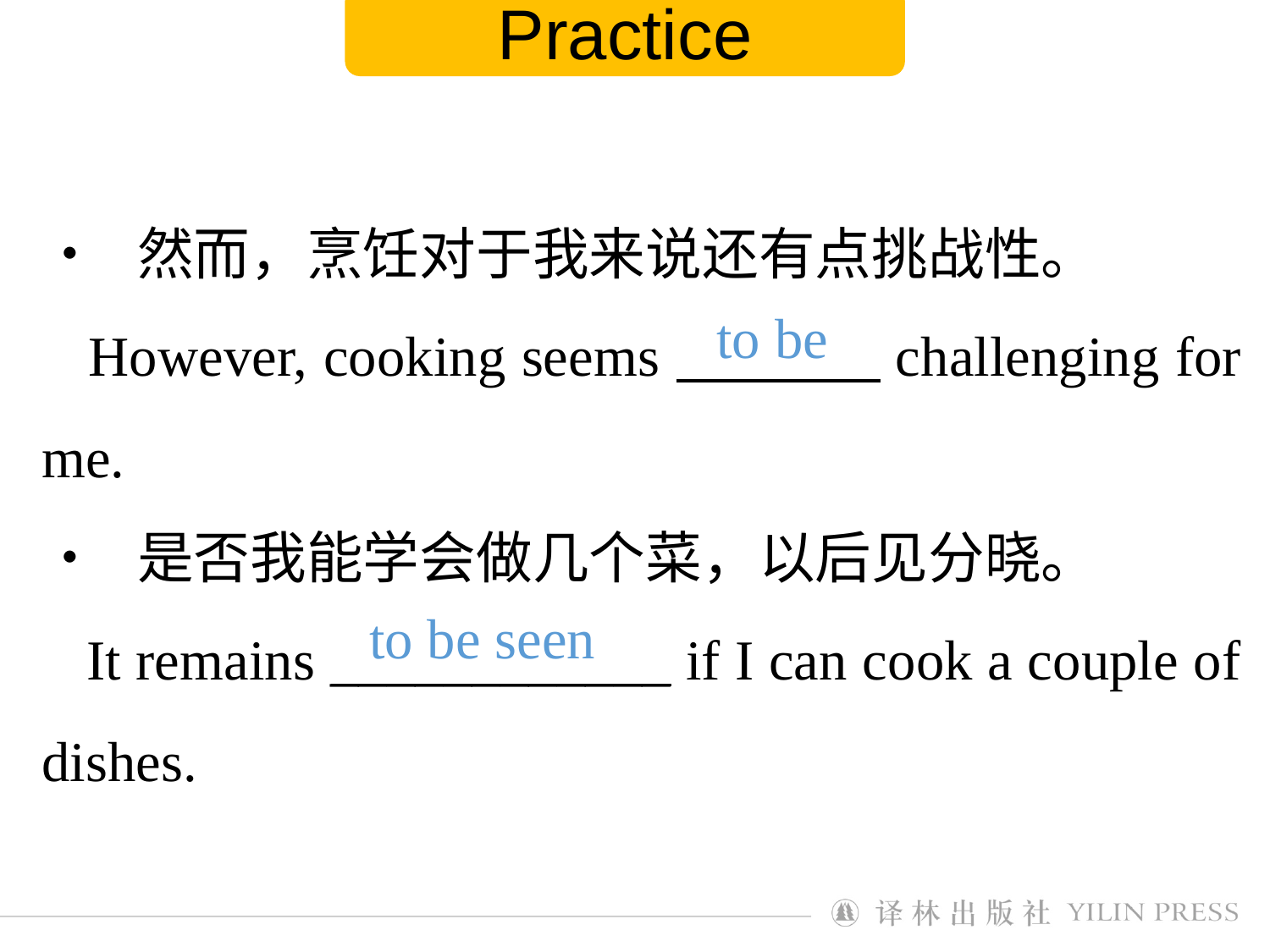

Practice

•  然而，烹饪对于我来说还有点挑战性。
   However, cooking seems               challenging for me.
•  是否我能学会做几个菜，以后见分晓。
   It remains ____________ if I can cook a couple of dishes.
to be
to be seen